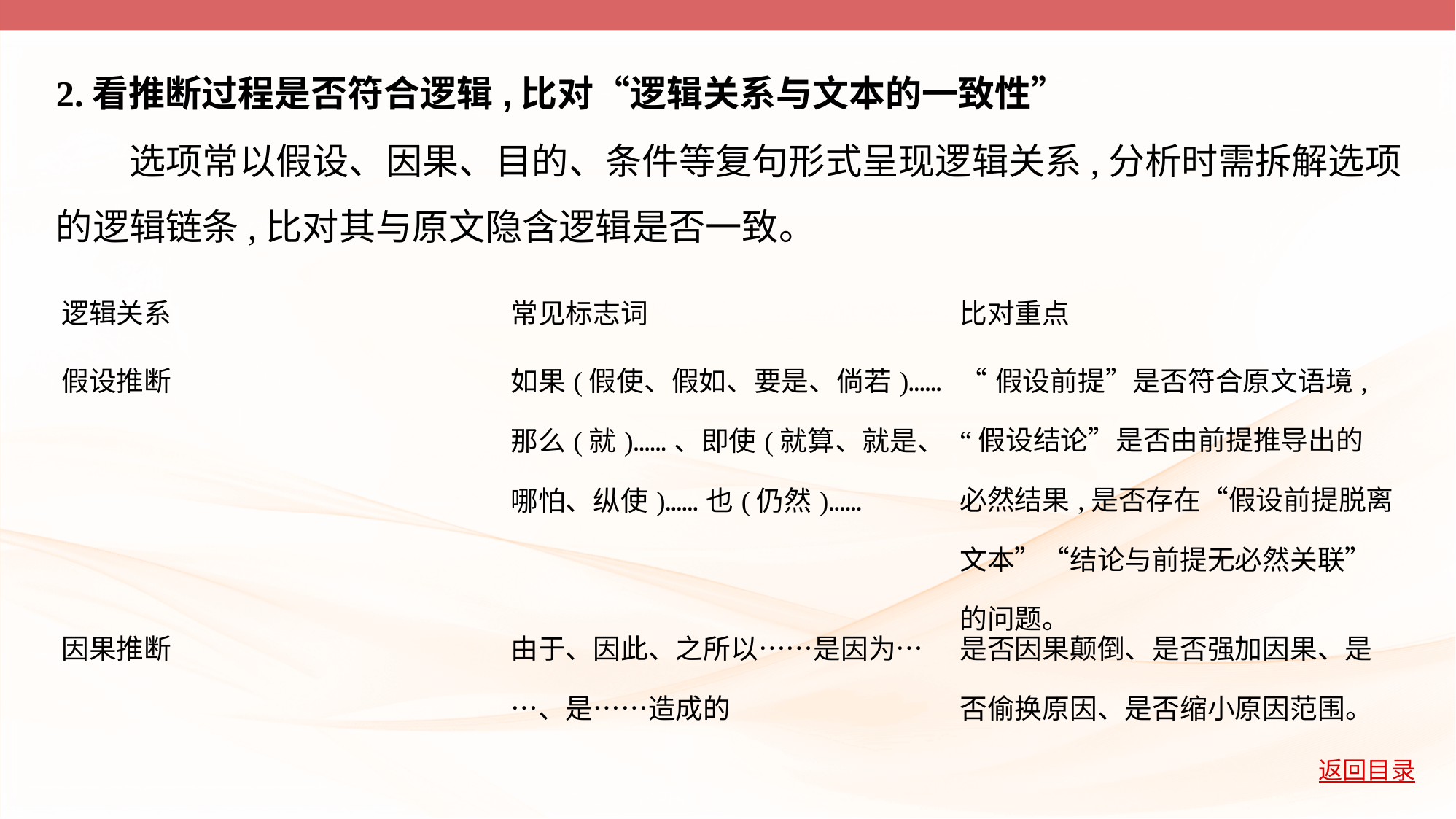

2.看推断过程是否符合逻辑,比对“逻辑关系与文本的一致性”
　　选项常以假设、因果、目的、条件等复句形式呈现逻辑关系,分析时需拆解选项
的逻辑链条,比对其与原文隐含逻辑是否一致。
| 逻辑关系 | 常见标志词 | 比对重点 |
| --- | --- | --- |
| 假设推断 | 如果(假使、假如、要是、倘若)…… 那么(就)……、即使(就算、就是、 哪怕、纵使)……也(仍然)…… | “假设前提”是否符合原文语境, “假设结论”是否由前提推导出的 必然结果,是否存在“假设前提脱离 文本”“结论与前提无必然关联” 的问题。 |
| 因果推断 | 由于、因此、之所以……是因为… …、是……造成的 | 是否因果颠倒、是否强加因果、是 否偷换原因、是否缩小原因范围。 |